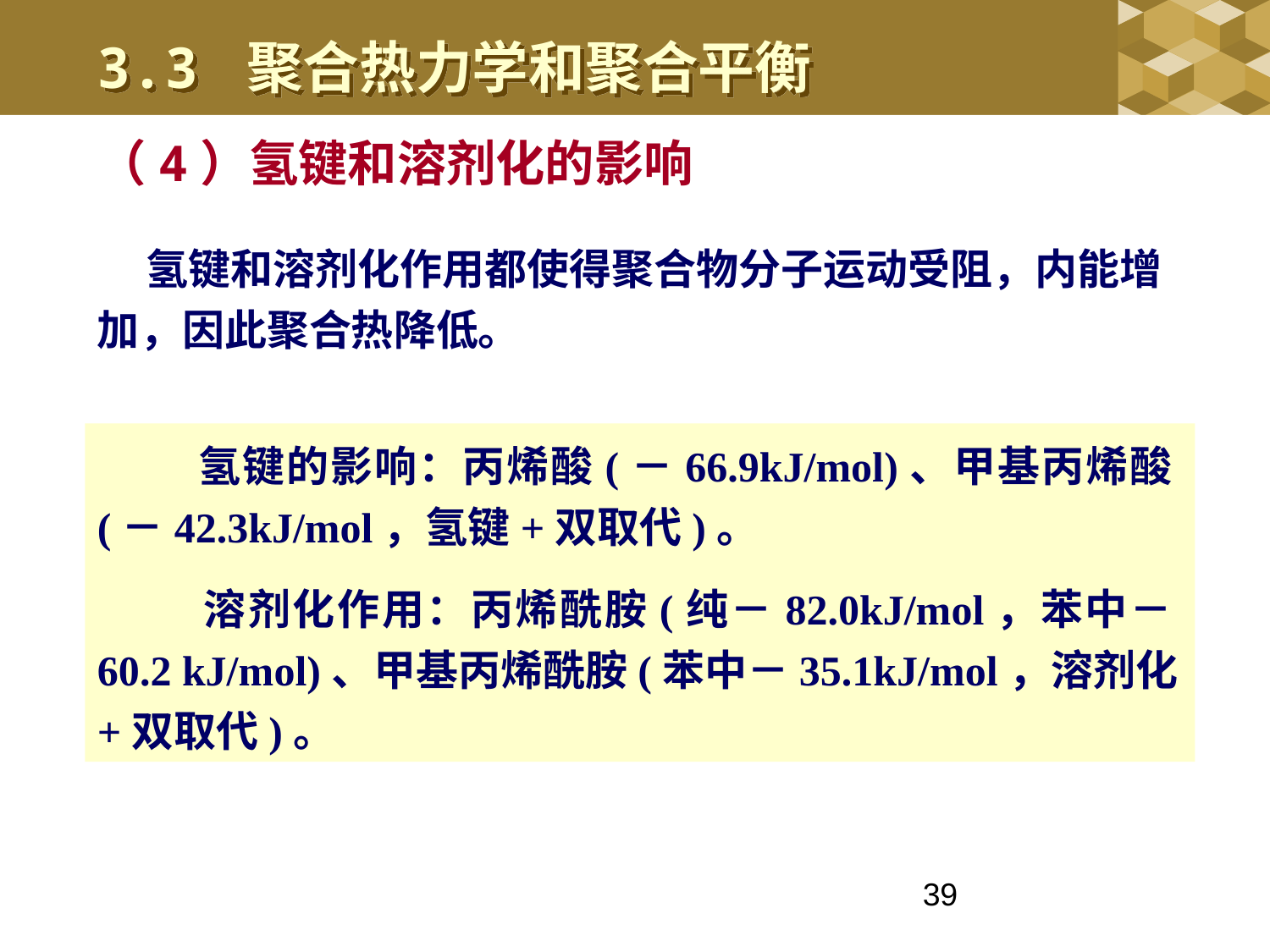

3.3 聚合热力学和聚合平衡
（4）氢键和溶剂化的影响
    氢键和溶剂化作用都使得聚合物分子运动受阻，内能增加，因此聚合热降低。
        氢键的影响：丙烯酸(－66.9kJ/mol)、甲基丙烯酸(－42.3kJ/mol，氢键+双取代)。
        溶剂化作用：丙烯酰胺(纯－82.0kJ/mol，苯中－60.2 kJ/mol)、甲基丙烯酰胺(苯中－35.1kJ/mol，溶剂化+双取代)。
39